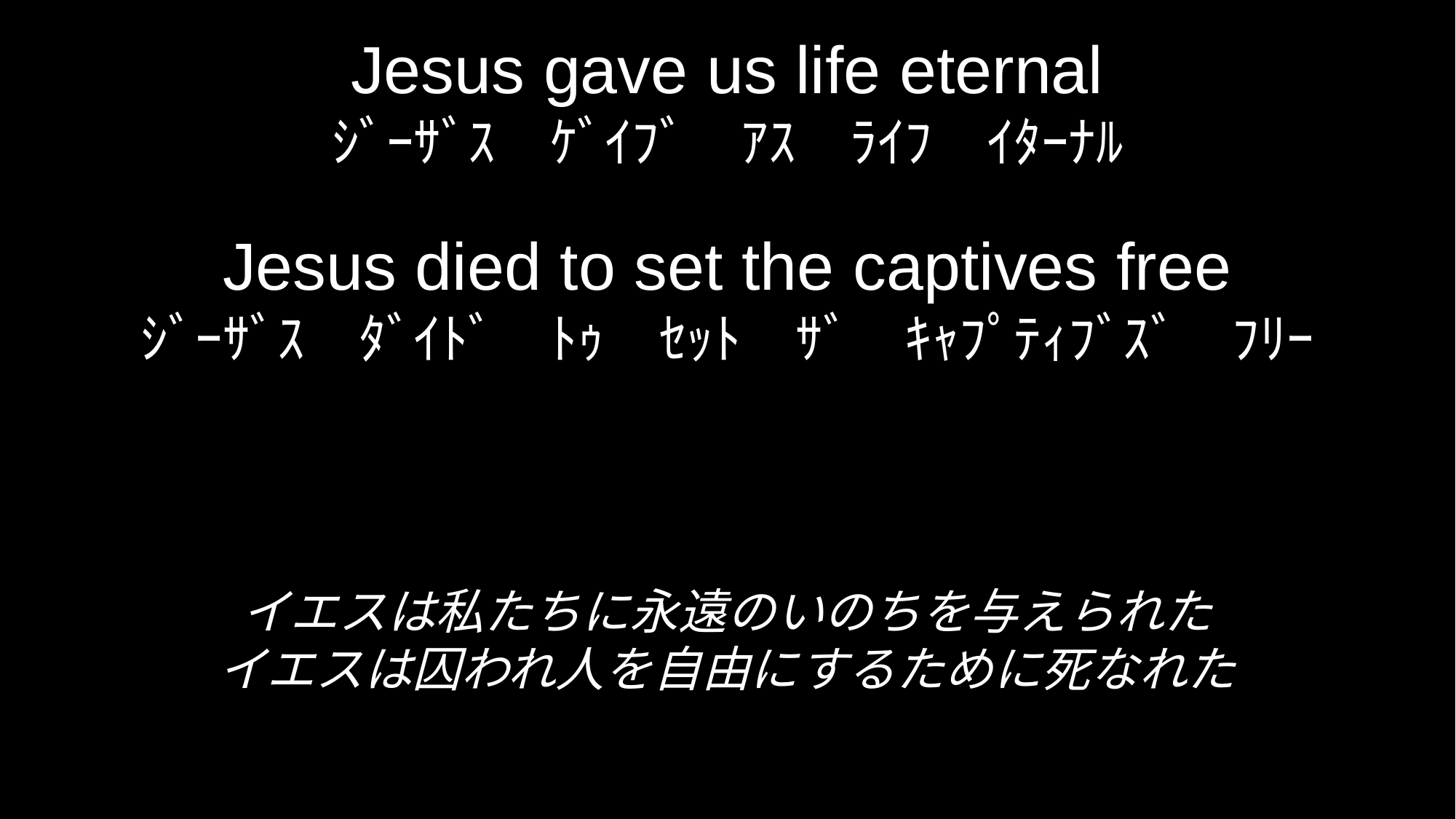

Jesus gave us life eternal
ｼﾞｰｻﾞｽ　ｹﾞｲﾌﾞ　ｱｽ　ﾗｲﾌ　ｲﾀｰﾅﾙ

Jesus died to set the captives free
ｼﾞｰｻﾞｽ　ﾀﾞｲﾄﾞ　ﾄｩ　ｾｯﾄ　ｻﾞ　ｷｬﾌﾟﾃｨﾌﾞｽﾞ　ﾌﾘｰ
イエスは私たちに永遠のいのちを与えられた
イエスは囚われ人を自由にするために死なれた